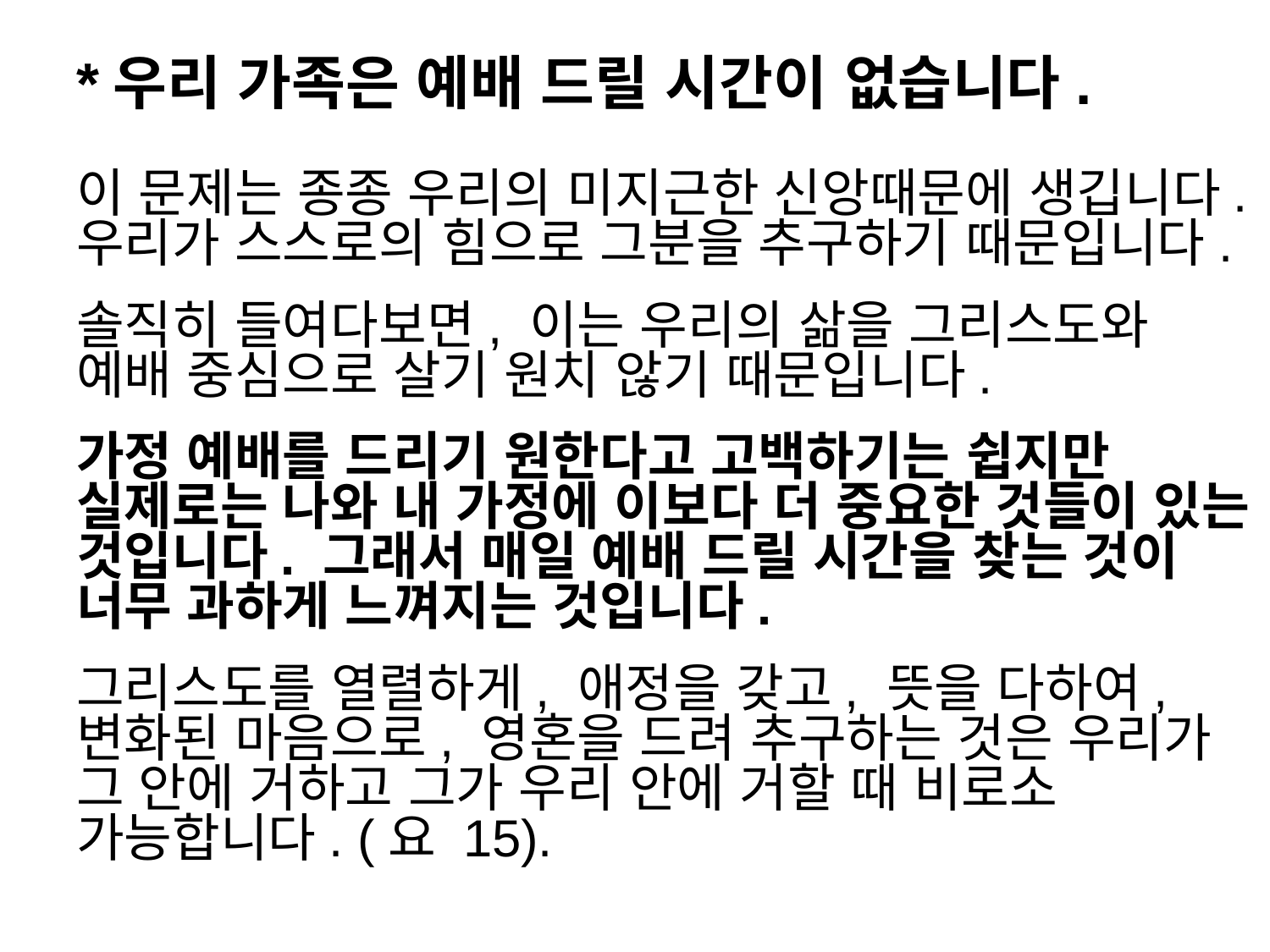

*우리 가족은 예배 드릴 시간이 없습니다.

이 문제는 종종 우리의 미지근한 신앙때문에 생깁니다. 우리가 스스로의 힘으로 그분을 추구하기 때문입니다.
솔직히 들여다보면, 이는 우리의 삶을 그리스도와 예배 중심으로 살기 원치 않기 때문입니다.
가정 예배를 드리기 원한다고 고백하기는 쉽지만 실제로는 나와 내 가정에 이보다 더 중요한 것들이 있는 것입니다. 그래서 매일 예배 드릴 시간을 찾는 것이 너무 과하게 느껴지는 것입니다.
그리스도를 열렬하게, 애정을 갖고, 뜻을 다하여, 변화된 마음으로, 영혼을 드려 추구하는 것은 우리가 그 안에 거하고 그가 우리 안에 거할 때 비로소 가능합니다. (요 15).